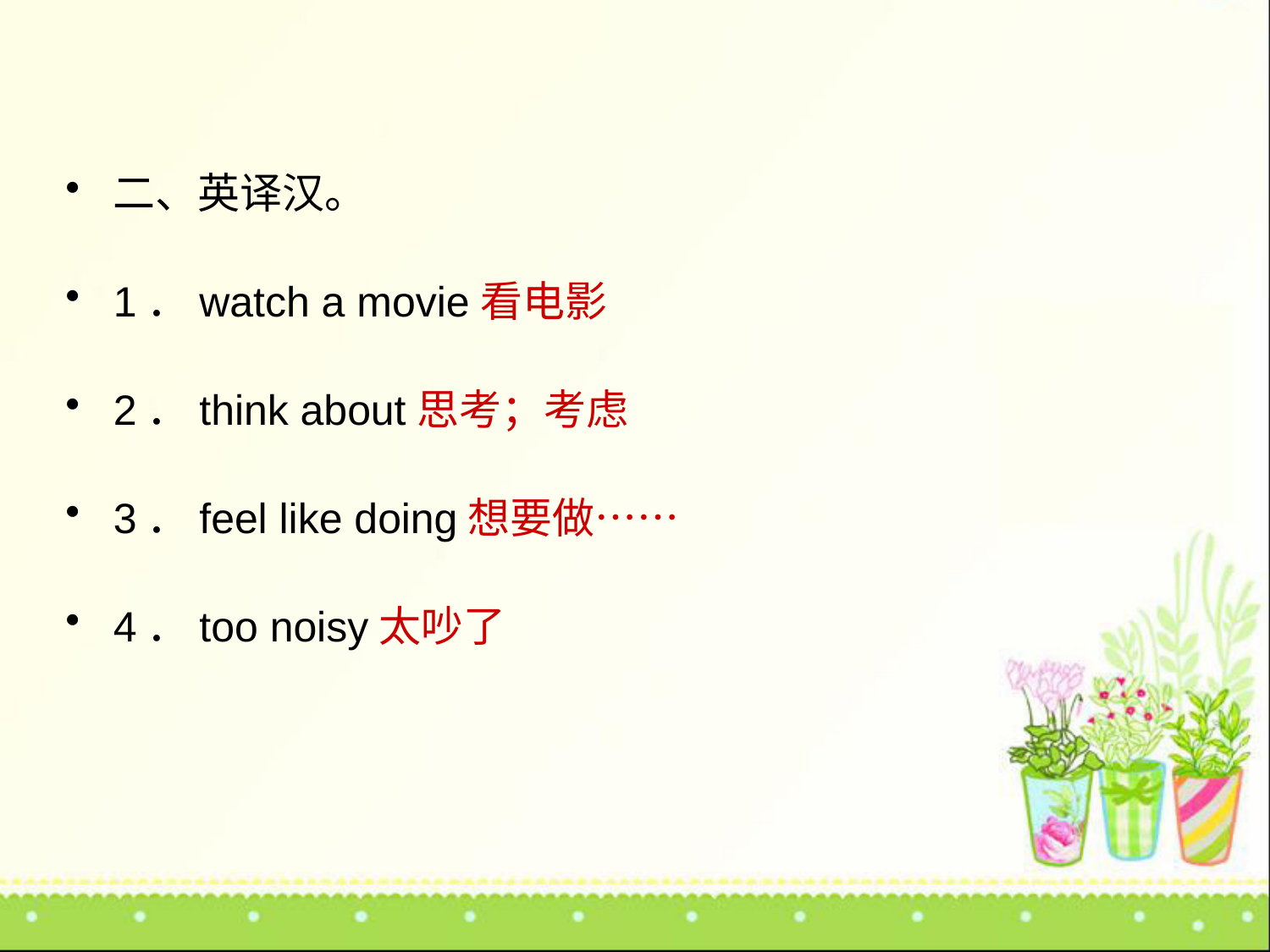

二、英译汉。

1．watch a movie看电影

2．think about思考；考虑

3．feel like doing想要做……

4．too noisy太吵了